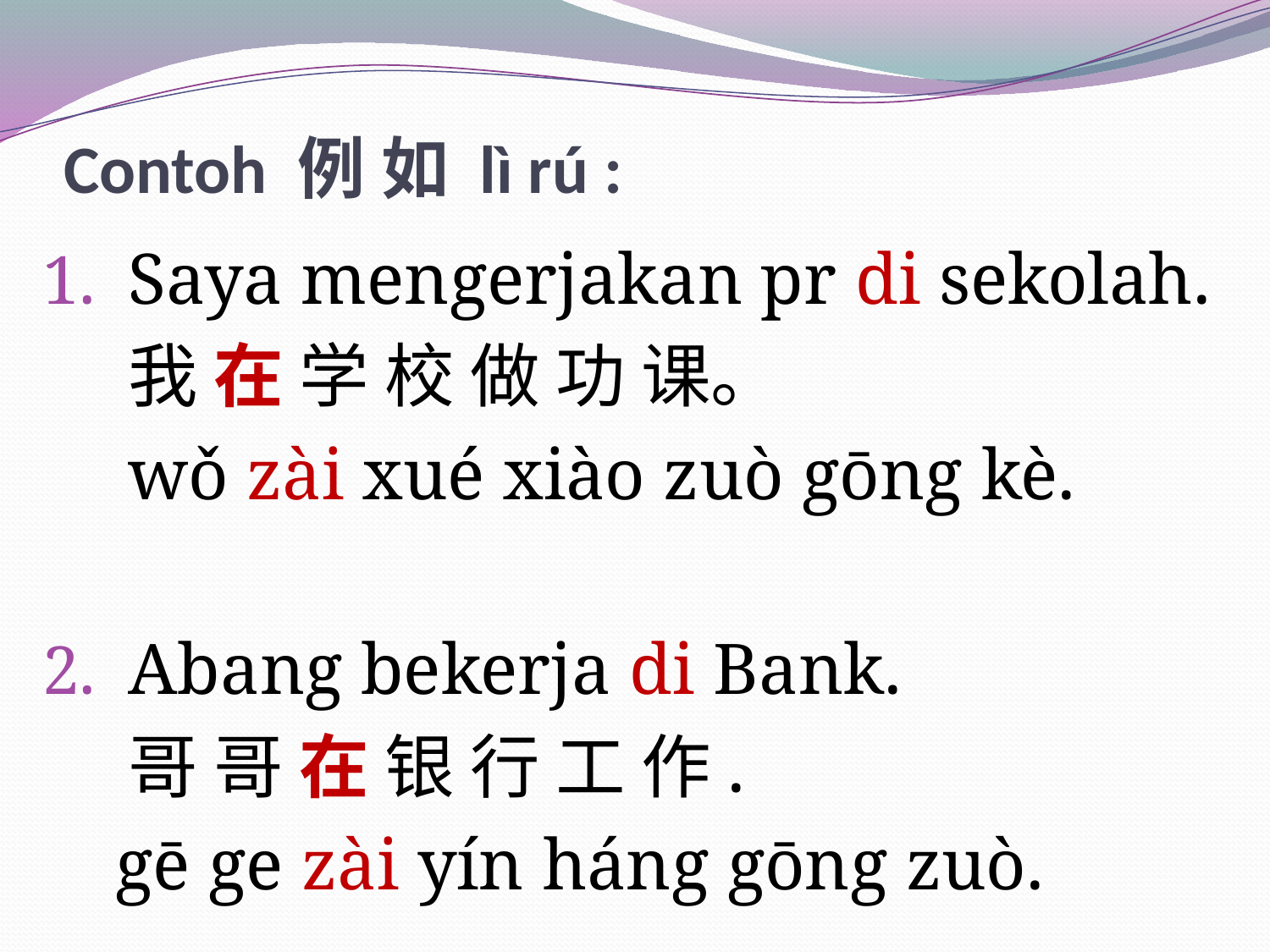

# Contoh 例 如 lì rú :
Saya mengerjakan pr di sekolah.
我 在 学 校 做 功 课。
wǒ zài xué xiào zuò gōng kè.

Abang bekerja di Bank.
哥 哥 在 银 行 工 作.
gē ge zài yín háng gōng zuò.